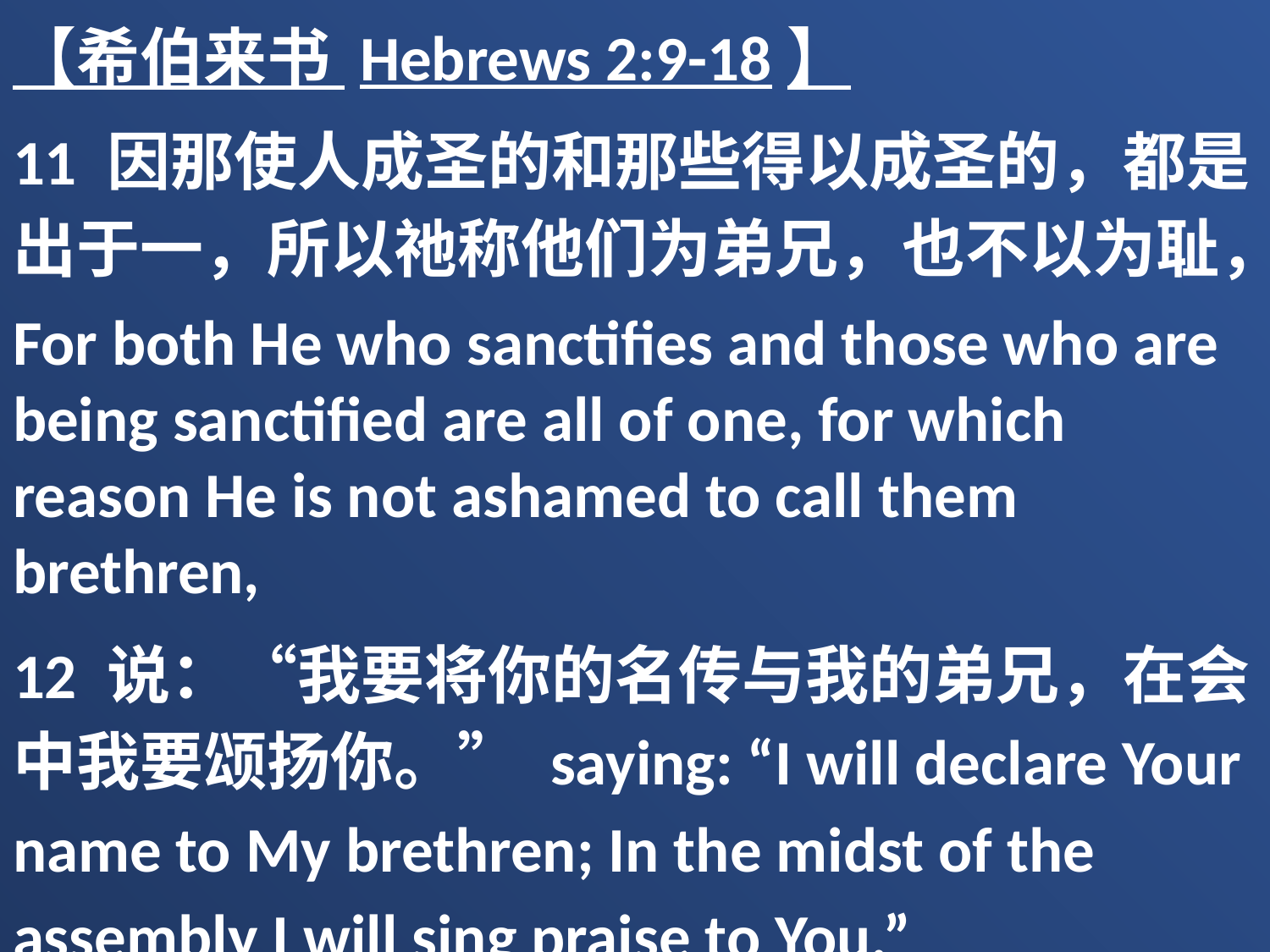

【希伯来书 Hebrews 2:9-18】
11 因那使人成圣的和那些得以成圣的，都是出于一，所以祂称他们为弟兄，也不以为耻，
For both He who sanctifies and those who are being sanctified are all of one, for which reason He is not ashamed to call them brethren,
12 说：“我要将你的名传与我的弟兄，在会中我要颂扬你。” saying: “I will declare Your name to My brethren; In the midst of the assembly I will sing praise to You.”